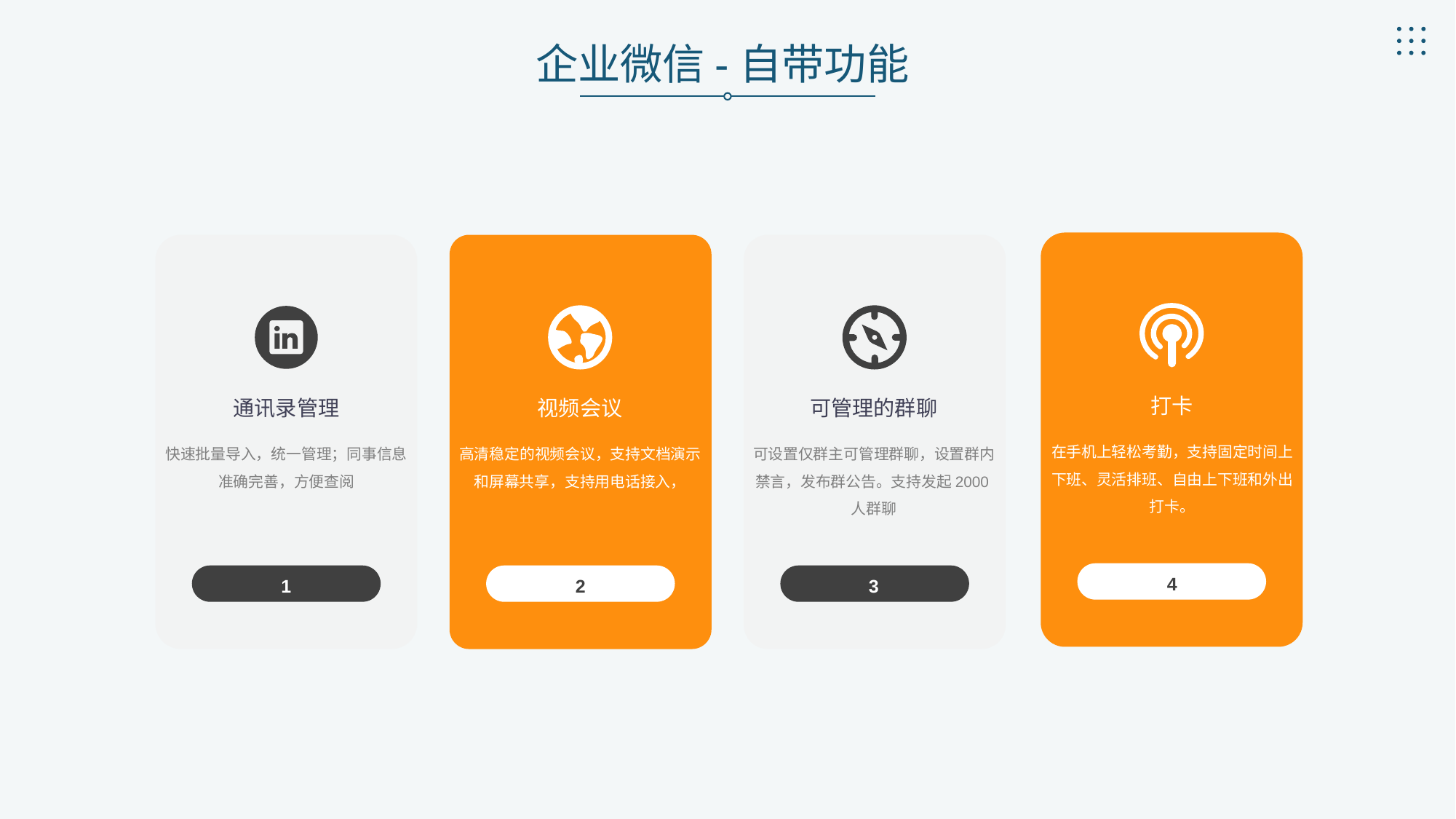

企业微信-自带功能

打卡
在手机上轻松考勤，支持固定时间上下班、灵活排班、自由上下班和外出打卡。
4

通讯录管理
快速批量导入，统一管理；同事信息准确完善，方便查阅
1

视频会议
高清稳定的视频会议，支持文档演示和屏幕共享，支持用电话接入，
2

可管理的群聊
可设置仅群主可管理群聊，设置群内禁言，发布群公告。支持发起2000人群聊
3